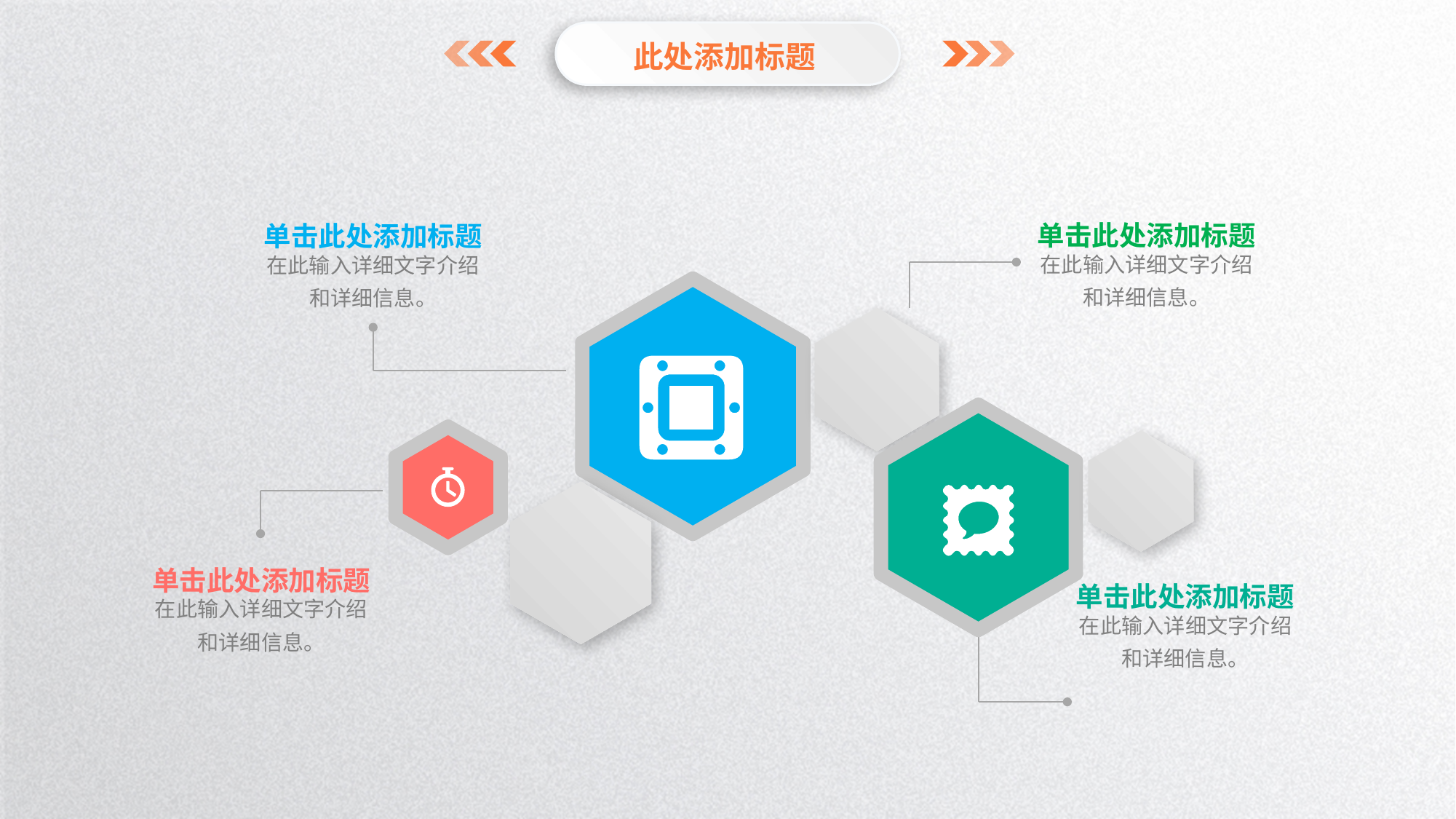

此处添加标题

单击此处添加标题
在此输入详细文字介绍
和详细信息。
单击此处添加标题
在此输入详细文字介绍
和详细信息。

单击此处添加标题
在此输入详细文字介绍
和详细信息。
单击此处添加标题
在此输入详细文字介绍
和详细信息。